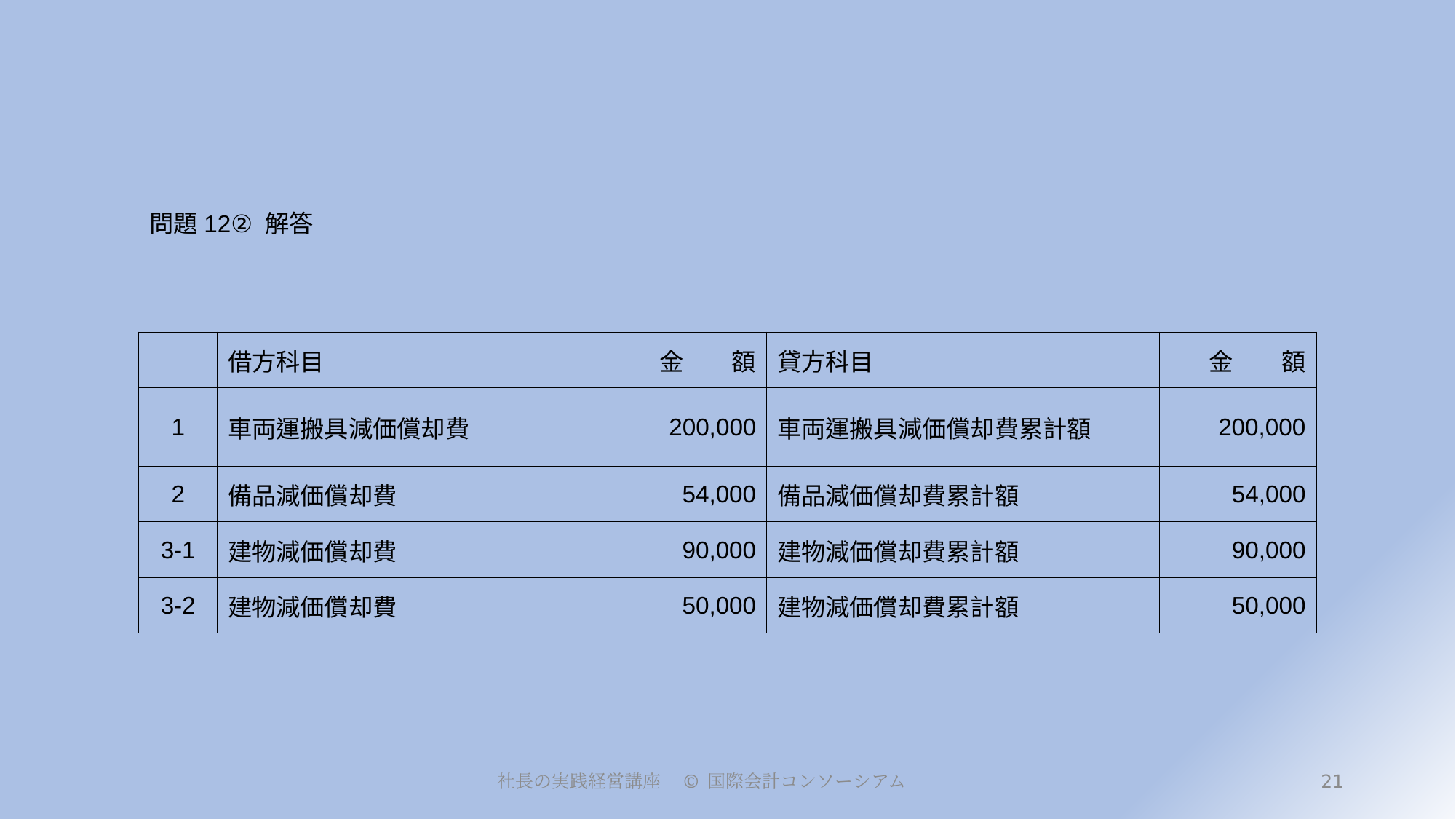

# 問題12② 解答
|  | 借方科目 | 金　　額 | 貸方科目 | 金　　額 |
| --- | --- | --- | --- | --- |
| 1 | 車両運搬具減価償却費 | 200,000 | 車両運搬具減価償却費累計額 | 200,000 |
| 2 | 備品減価償却費 | 54,000 | 備品減価償却費累計額 | 54,000 |
| 3-1 | 建物減価償却費 | 90,000 | 建物減価償却費累計額 | 90,000 |
| 3-2 | 建物減価償却費 | 50,000 | 建物減価償却費累計額 | 50,000 |
21
社長の実践経営講座　© 国際会計コンソーシアム